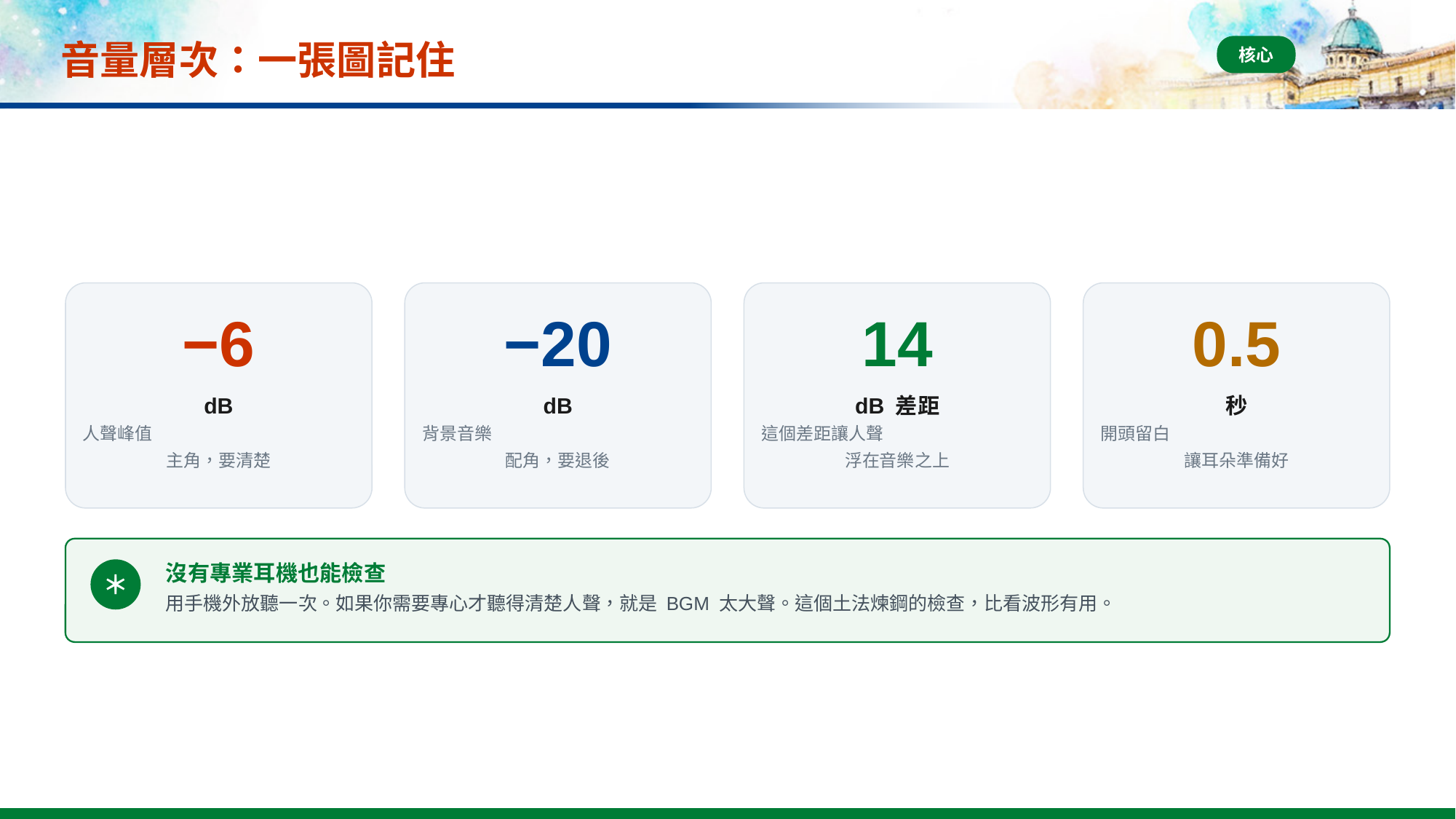

# 音量層次：一張圖記住
核心

−6
−20
14
0.5
dB
dB
dB 差距
秒
人聲峰值
主角，要清楚
背景音樂
配角，要退後
這個差距讓人聲
浮在音樂之上
開頭留白
讓耳朵準備好

沒有專業耳機也能檢查
＊
用手機外放聽一次。如果你需要專心才聽得清楚人聲，就是 BGM 太大聲。這個土法煉鋼的檢查，比看波形有用。